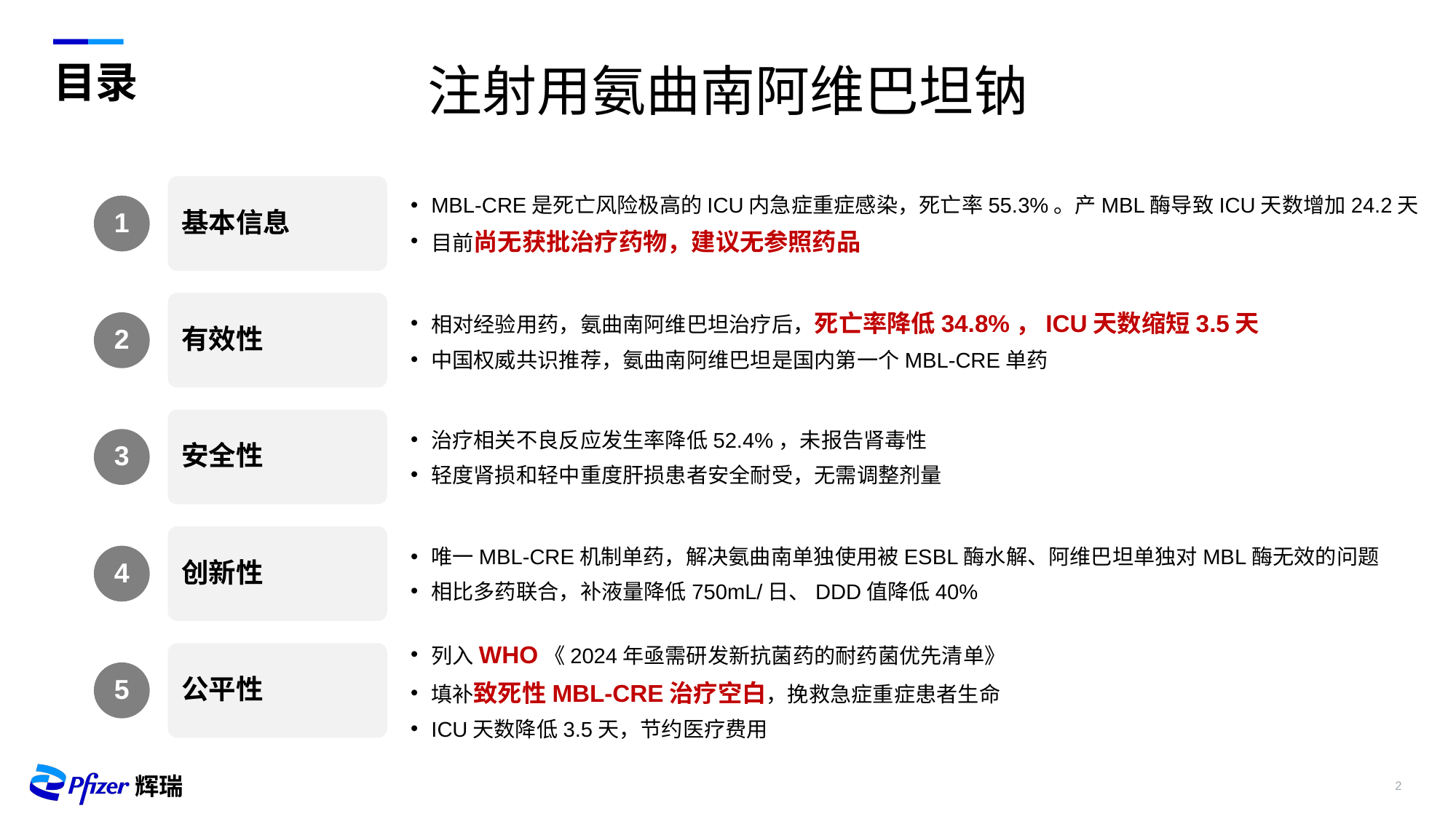

注射用氨曲南阿维巴坦钠
# 目录
基本信息
MBL-CRE是死亡风险极高的ICU内急症重症感染，死亡率55.3%。产MBL酶导致ICU天数增加24.2天
目前尚无获批治疗药物，建议无参照药品
1
有效性
相对经验用药，氨曲南阿维巴坦治疗后，死亡率降低34.8%，ICU天数缩短3.5天
中国权威共识推荐，氨曲南阿维巴坦是国内第一个MBL-CRE单药
2
安全性
治疗相关不良反应发生率降低52.4%，未报告肾毒性
轻度肾损和轻中重度肝损患者安全耐受，无需调整剂量
3
创新性
唯一MBL-CRE机制单药，解决氨曲南单独使用被ESBL酶水解、阿维巴坦单独对MBL酶无效的问题
相比多药联合，补液量降低750mL/日、DDD值降低40%
4
公平性
列入WHO《2024年亟需研发新抗菌药的耐药菌优先清单》
填补致死性MBL-CRE治疗空白，挽救急症重症患者生命
ICU天数降低3.5天，节约医疗费用
5